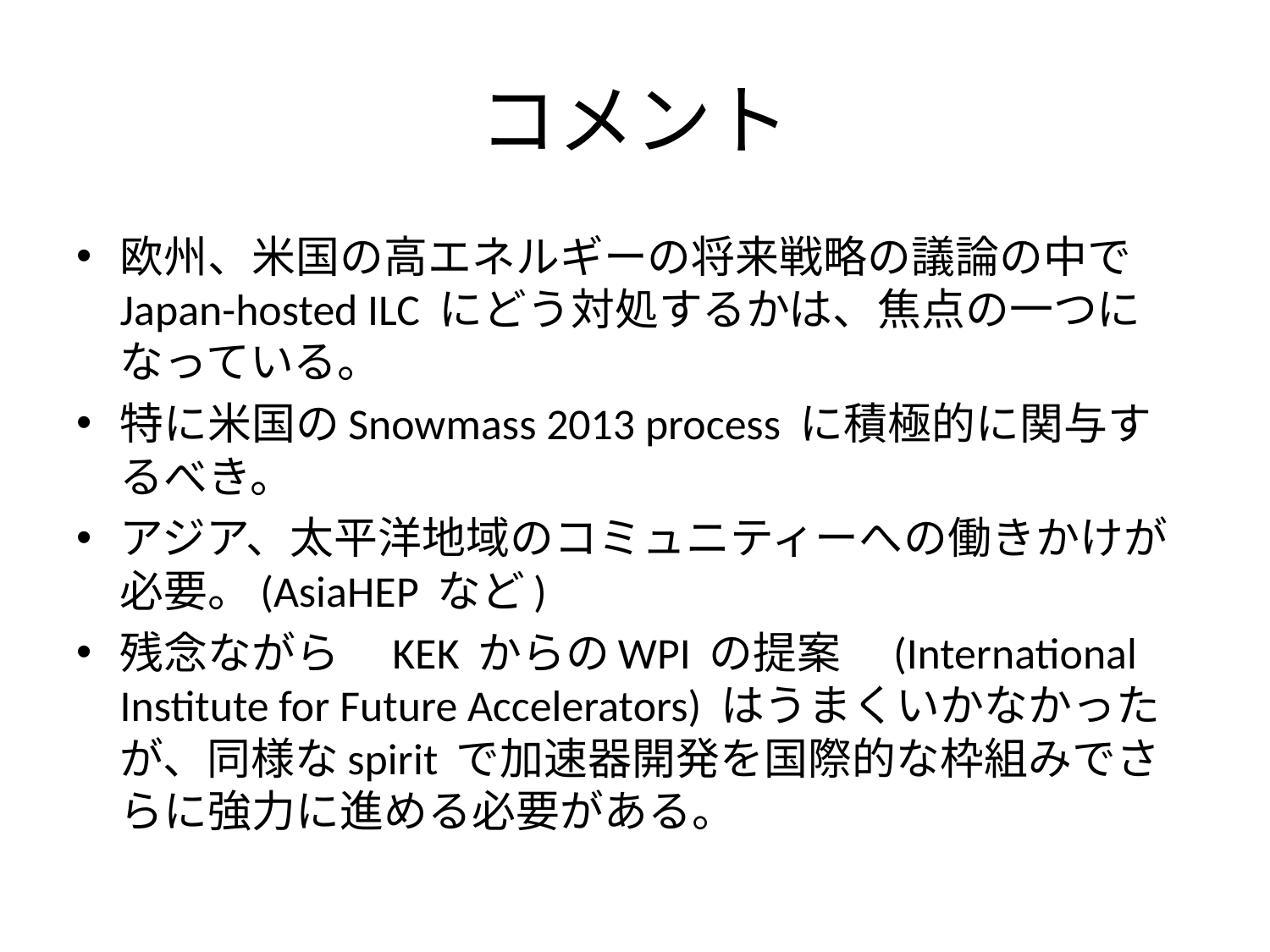

# コメント
欧州、米国の高エネルギーの将来戦略の議論の中でJapan-hosted ILC にどう対処するかは、焦点の一つになっている。
特に米国のSnowmass 2013 process に積極的に関与するべき。
アジア、太平洋地域のコミュニティーへの働きかけが必要。(AsiaHEP など)
残念ながら　KEK からのWPI の提案　(International Institute for Future Accelerators) はうまくいかなかったが、同様なspirit で加速器開発を国際的な枠組みでさらに強力に進める必要がある。